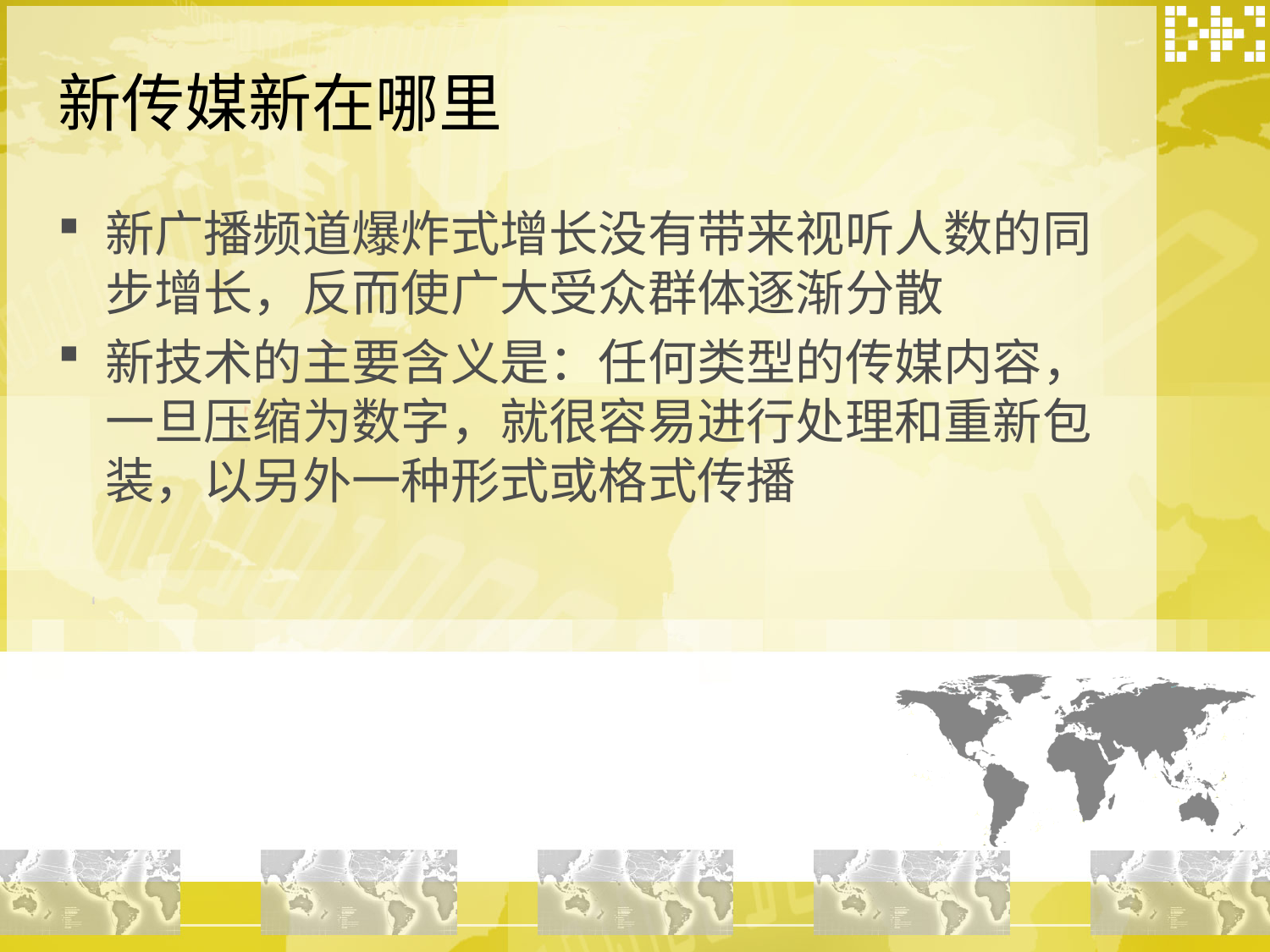

# 新传媒新在哪里
新广播频道爆炸式增长没有带来视听人数的同步增长，反而使广大受众群体逐渐分散
新技术的主要含义是：任何类型的传媒内容，一旦压缩为数字，就很容易进行处理和重新包装，以另外一种形式或格式传播